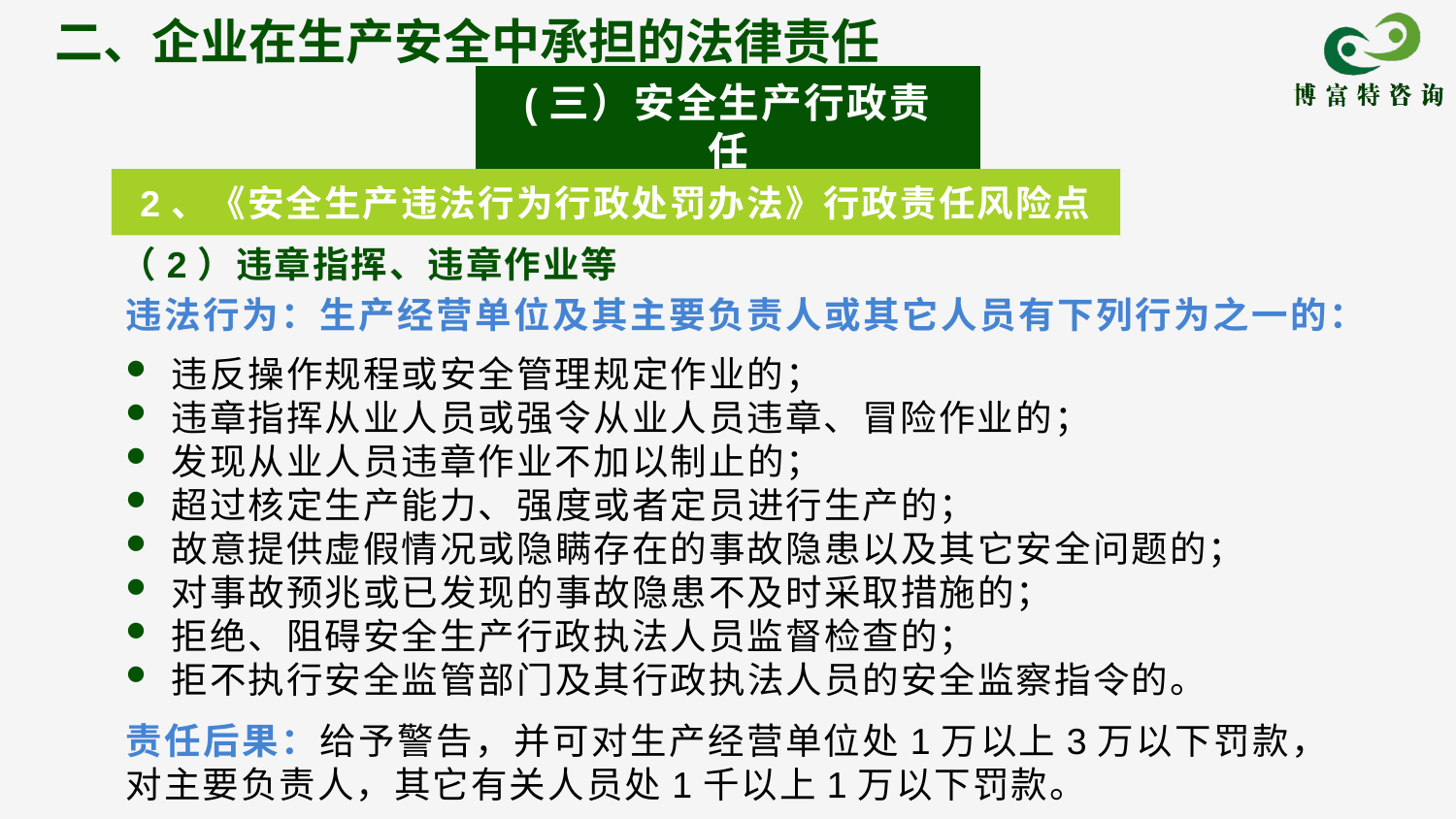

二、企业在生产安全中承担的法律责任
(三）安全生产行政责任
2、《安全生产违法行为行政处罚办法》行政责任风险点
违法行为：生产经营单位及其主要负责人或其它人员有下列行为之一的：
（2）违章指挥、违章作业等
违反操作规程或安全管理规定作业的；
违章指挥从业人员或强令从业人员违章、冒险作业的；
发现从业人员违章作业不加以制止的；
超过核定生产能力、强度或者定员进行生产的；
故意提供虚假情况或隐瞒存在的事故隐患以及其它安全问题的；
对事故预兆或已发现的事故隐患不及时采取措施的；
拒绝、阻碍安全生产行政执法人员监督检查的；
拒不执行安全监管部门及其行政执法人员的安全监察指令的。
责任后果：给予警告，并可对生产经营单位处1万以上3万以下罚款，对主要负责人，其它有关人员处1千以上1万以下罚款。